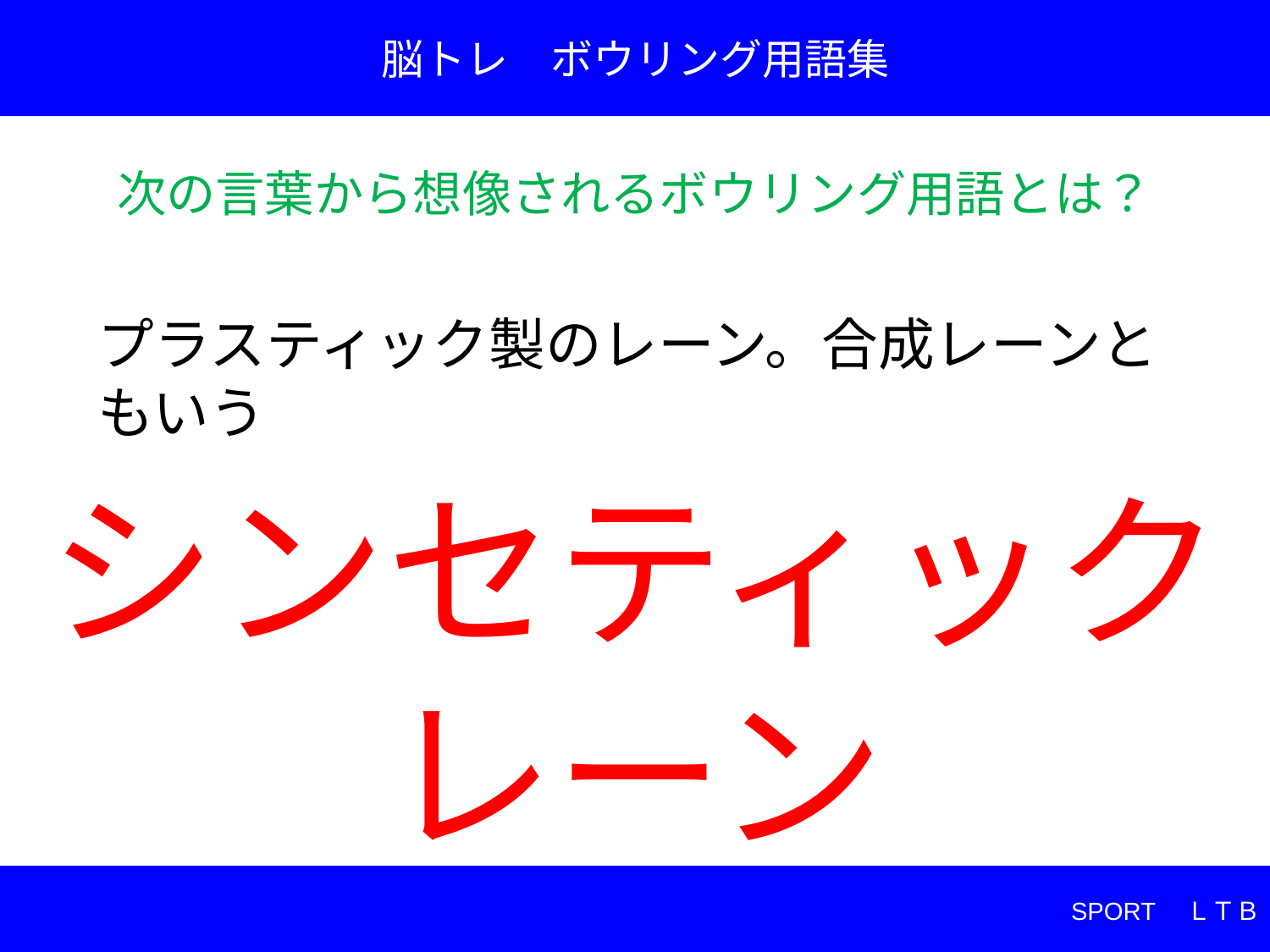

脳トレ　ボウリング用語集
次の言葉から想像されるボウリング用語とは？
プラスティック製のレーン。合成レーンともいう
# シンセティックレーン
SPORT　ＬＴＢ